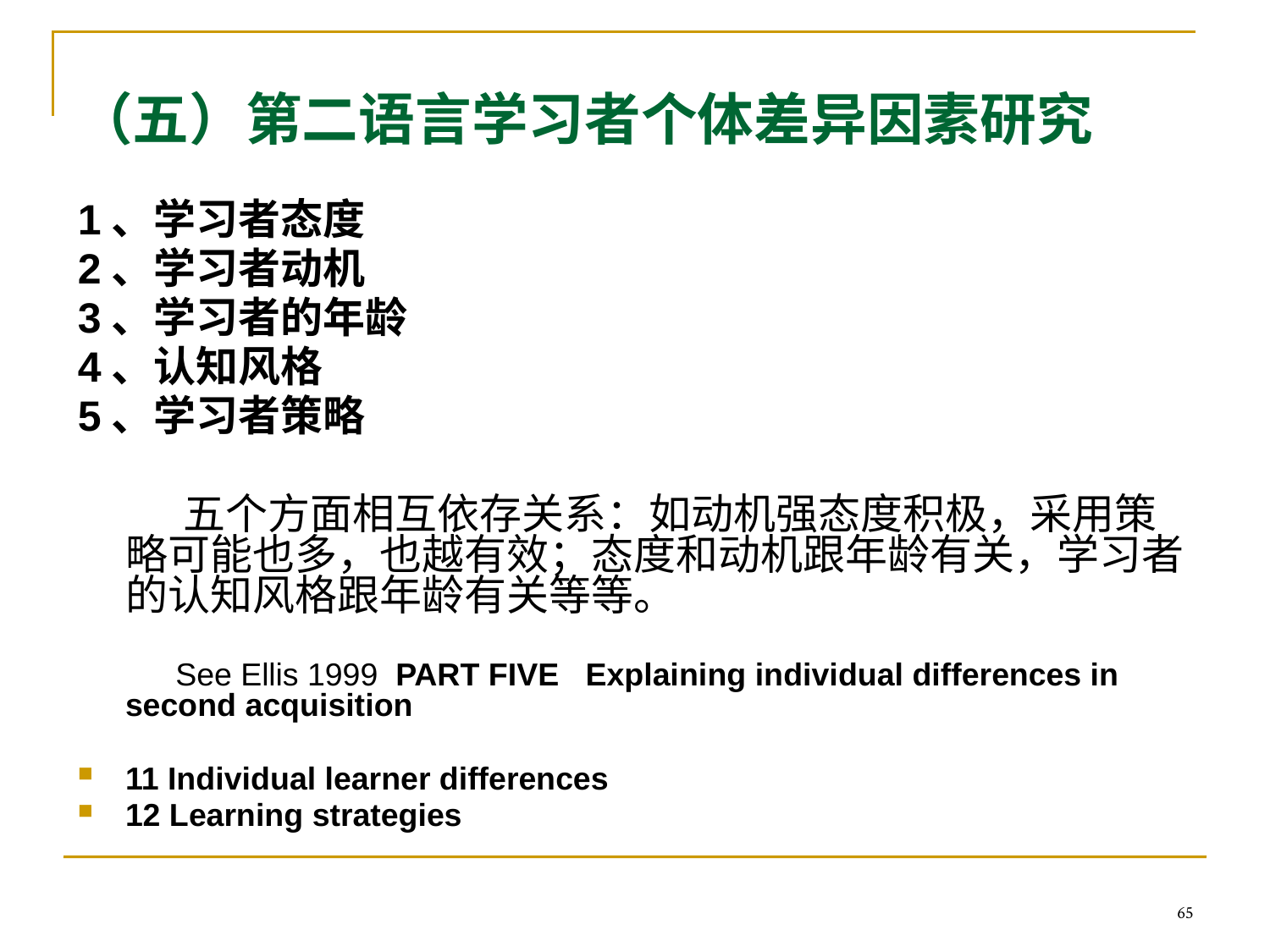

# （五）第二语言学习者个体差异因素研究
1、学习者态度
2、学习者动机
3、学习者的年龄
4、认知风格
5、学习者策略

          五个方面相互依存关系：如动机强态度积极，采用策略可能也多，也越有效；态度和动机跟年龄有关，学习者的认知风格跟年龄有关等等。

           See Ellis 1999  PART FIVE   Explaining individual differences in second acquisition

11 Individual learner differences
12 Learning strategies

65